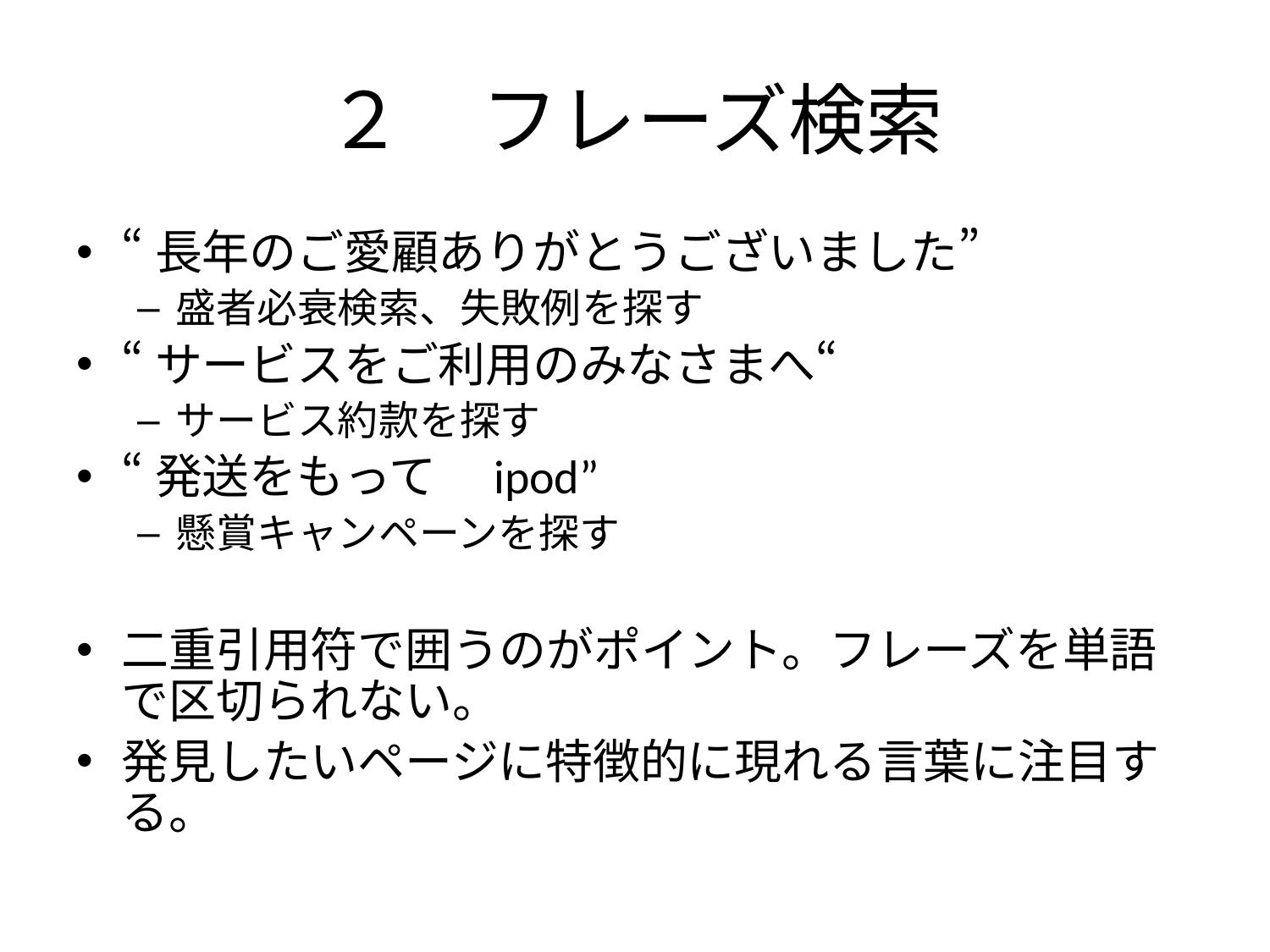

# ２　フレーズ検索
“長年のご愛顧ありがとうございました”
盛者必衰検索、失敗例を探す
“サービスをご利用のみなさまへ“
サービス約款を探す
“発送をもって　ipod”
懸賞キャンペーンを探す

二重引用符で囲うのがポイント。フレーズを単語で区切られない。
発見したいページに特徴的に現れる言葉に注目する。